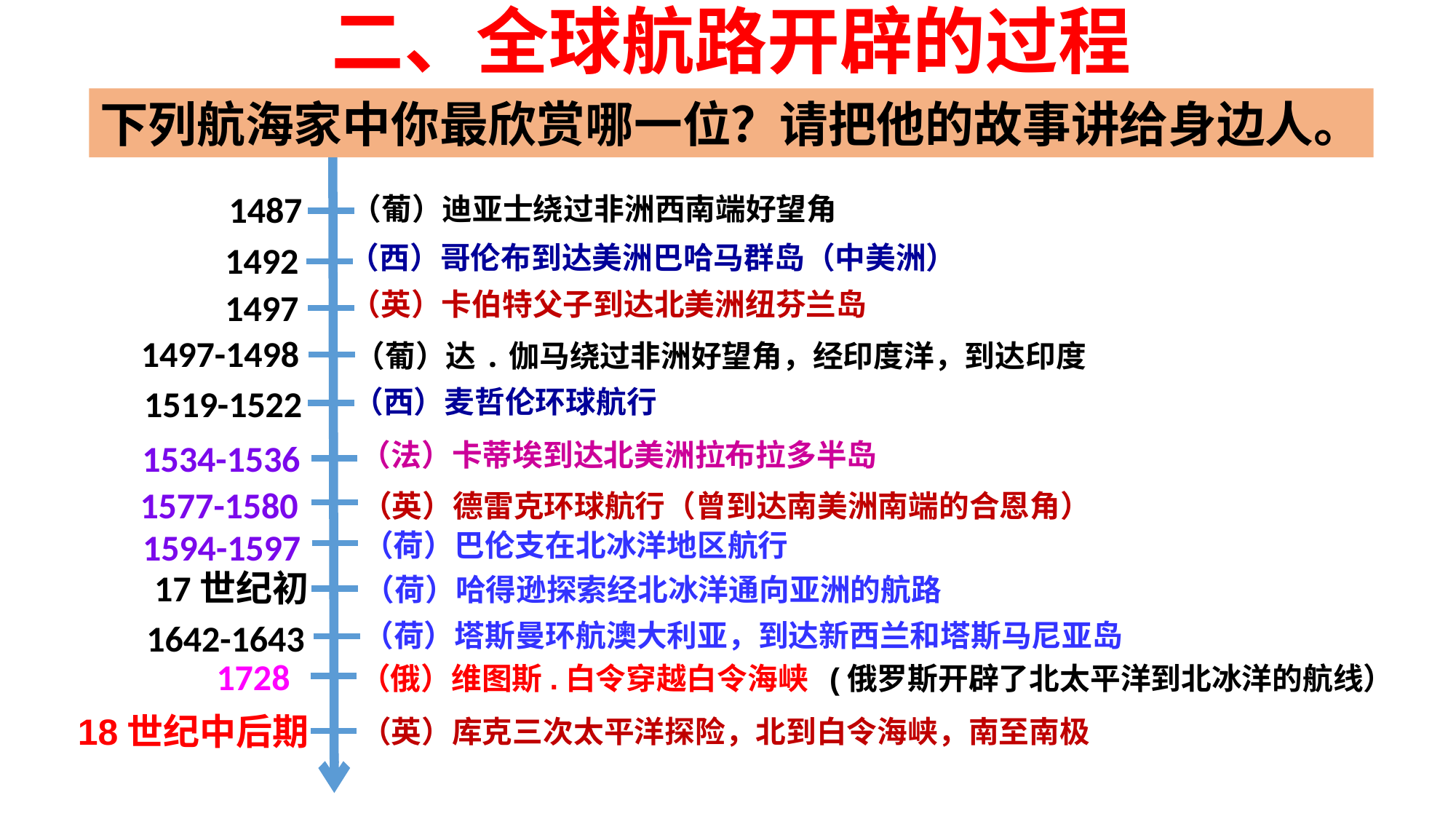

二、全球航路开辟的过程
 （
下列航海家中你最欣赏哪一位？请把他的故事讲给身边人。
1487
（葡）迪亚士绕过非洲西南端好望角
1492
（西）哥伦布到达美洲巴哈马群岛（中美洲）
1497
（英）卡伯特父子到达北美洲纽芬兰岛
1497-1498
（葡）达.伽马绕过非洲好望角，经印度洋，到达印度
1519-1522
（西）麦哲伦环球航行
1534-1536
 （法）卡蒂埃到达北美洲拉布拉多半岛
1577-1580
 （英）德雷克环球航行（曾到达南美洲南端的合恩角）

1594-1597
 （荷）巴伦支在北冰洋地区航行
17世纪初
 （荷）哈得逊探索经北冰洋通向亚洲的航路
1642-1643
 （荷）塔斯曼环航澳大利亚，到达新西兰和塔斯马尼亚岛
1728
  （俄）维图斯.白令穿越白令海峡  (俄罗斯开辟了北太平洋到北冰洋的航线）
18世纪中后期
  （英）库克三次太平洋探险，北到白令海峡，南至南极